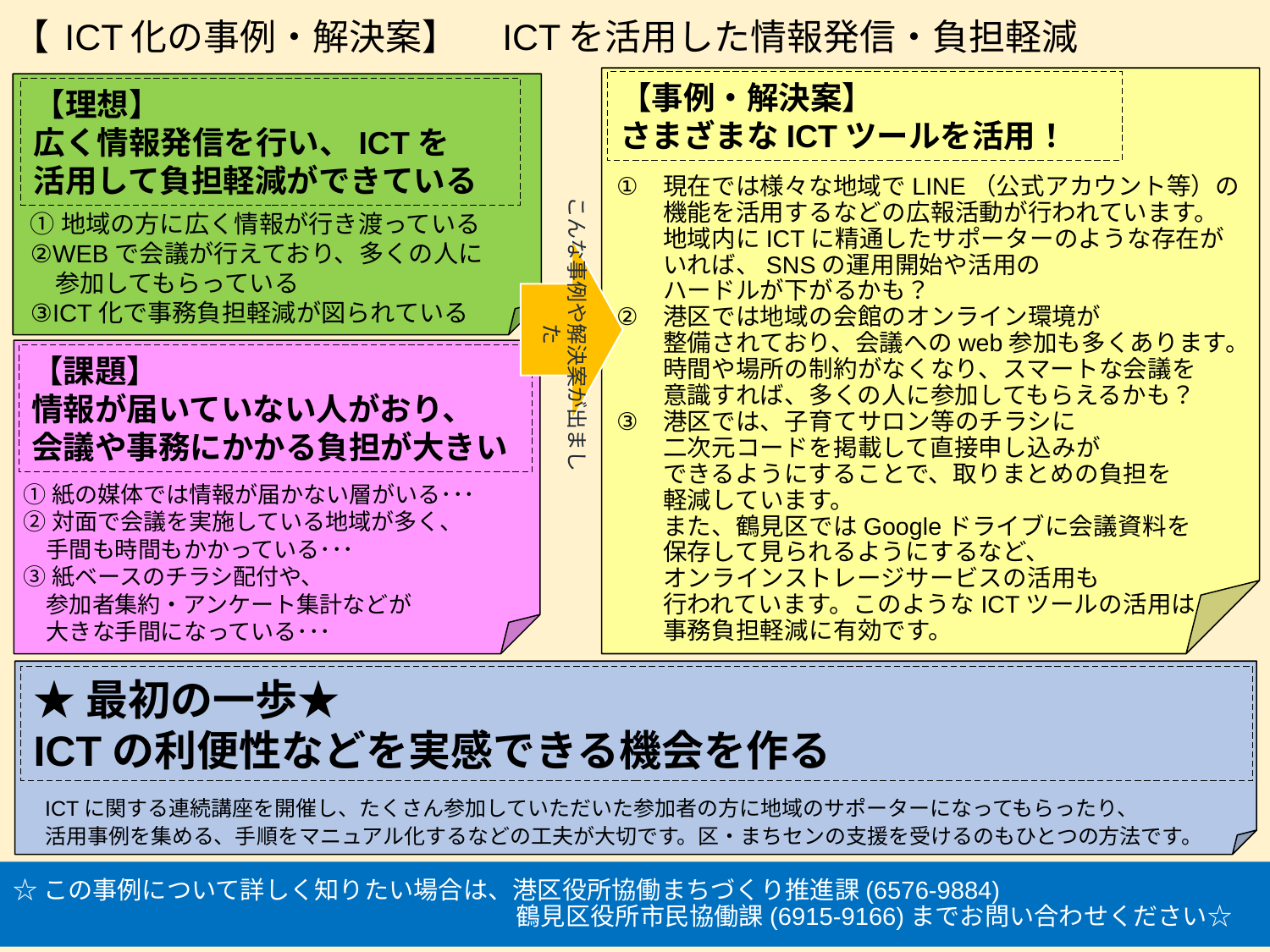

# 【 ICT化の事例・解決案】　ICTを活用した情報発信・負担軽減

【事例・解決案】
さまざまなICTツールを活用！

【理想】
広く情報発信を行い、ICTを
活用して負担軽減ができている
現在では様々な地域でLINE（公式アカウント等）の機能を活用するなどの広報活動が行われています。
地域内にICTに精通したサポーターのような存在がいれば、SNSの運用開始や活用の
ハードルが下がるかも？
港区では地域の会館のオンライン環境が
整備されており、会議へのweb参加も多くあります。時間や場所の制約がなくなり、スマートな会議を
意識すれば、多くの人に参加してもらえるかも？
港区では、子育てサロン等のチラシに
二次元コードを掲載して直接申し込みが
できるようにすることで、取りまとめの負担を
軽減しています。
また、鶴見区ではGoogleドライブに会議資料を
保存して見られるようにするなど、
オンラインストレージサービスの活用も
行われています。このようなICTツールの活用は
事務負担軽減に有効です。
こんな事例や解決案が出ました
①地域の方に広く情報が行き渡っている
②WEBで会議が行えており、多くの人に
　参加してもらっている
③ICT化で事務負担軽減が図られている

【課題】
情報が届いていない人がおり、
会議や事務にかかる負担が大きい

①紙の媒体では情報が届かない層がいる･･･
②対面で会議を実施している地域が多く、
　手間も時間もかかっている･･･
③紙ベースのチラシ配付や、
　参加者集約・アンケート集計などが
　大きな手間になっている･･･

★最初の一歩★
ICTの利便性などを実感できる機会を作る
ICTに関する連続講座を開催し、たくさん参加していただいた参加者の方に地域のサポーターになってもらったり、
活用事例を集める、手順をマニュアル化するなどの工夫が大切です。区・まちセンの支援を受けるのもひとつの方法です。

☆この事例について詳しく知りたい場合は、港区役所協働まちづくり推進課(6576-9884)
　　　　　　　　　　　　　　　　　　      鶴見区役所市民協働課(6915-9166)までお問い合わせください☆